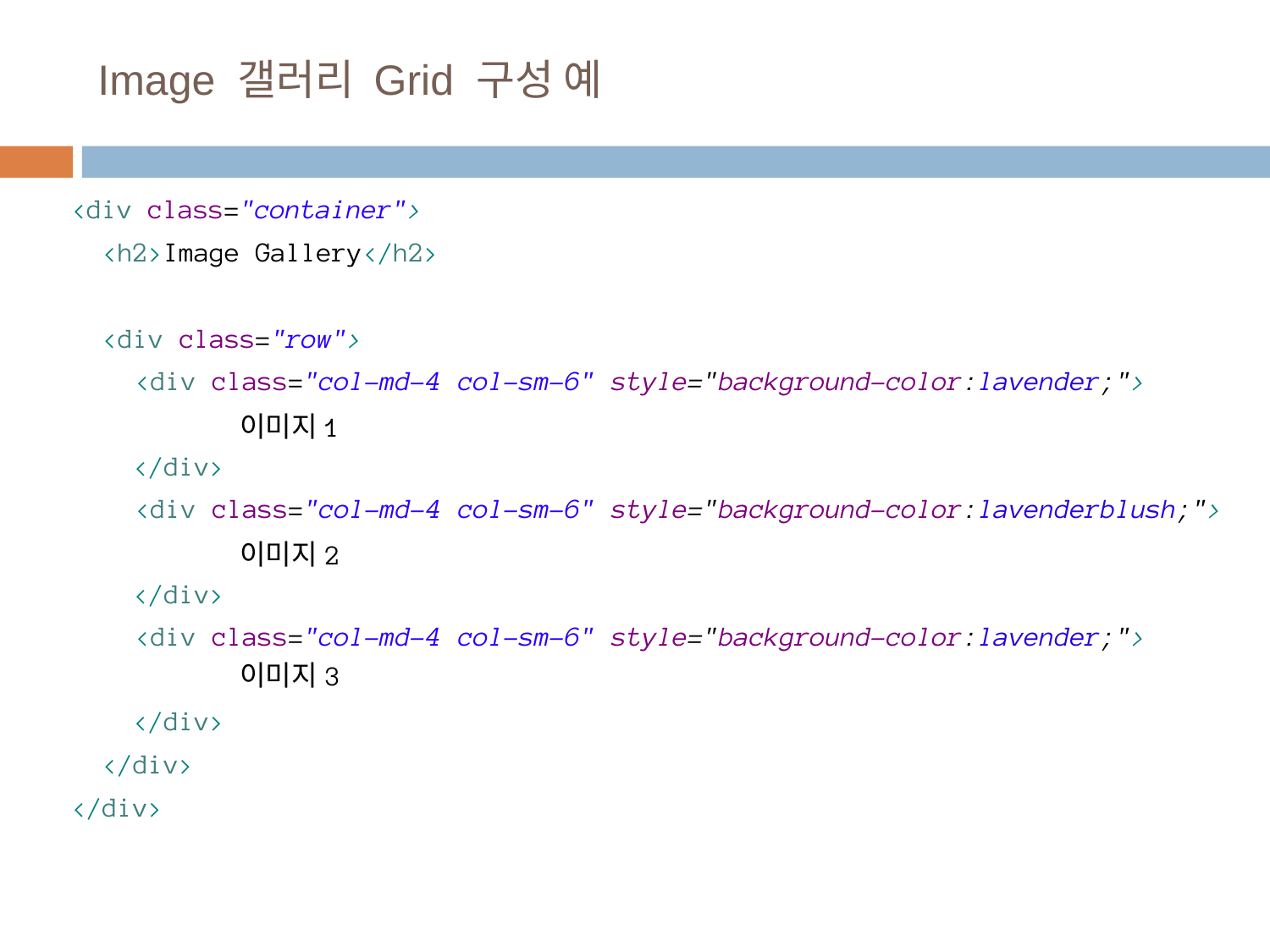

# Image 갤러리 Grid 구성 예
<div class="container">
<h2>Image Gallery</h2>

<div class="row">
| <div class="col-md-4 이미지1 | col-sm-6" | style="background-color:lavender;"> |
| --- | --- | --- |
| </div> |  |  |
| <div class="col-md-4 이미지2 | col-sm-6" | style="background-color:lavenderblush;"> |
| </div> |  |  |
| <div class="col-md-4 이미지3 | col-sm-6" | style="background-color:lavender;"> |
</div>
</div>
</div>